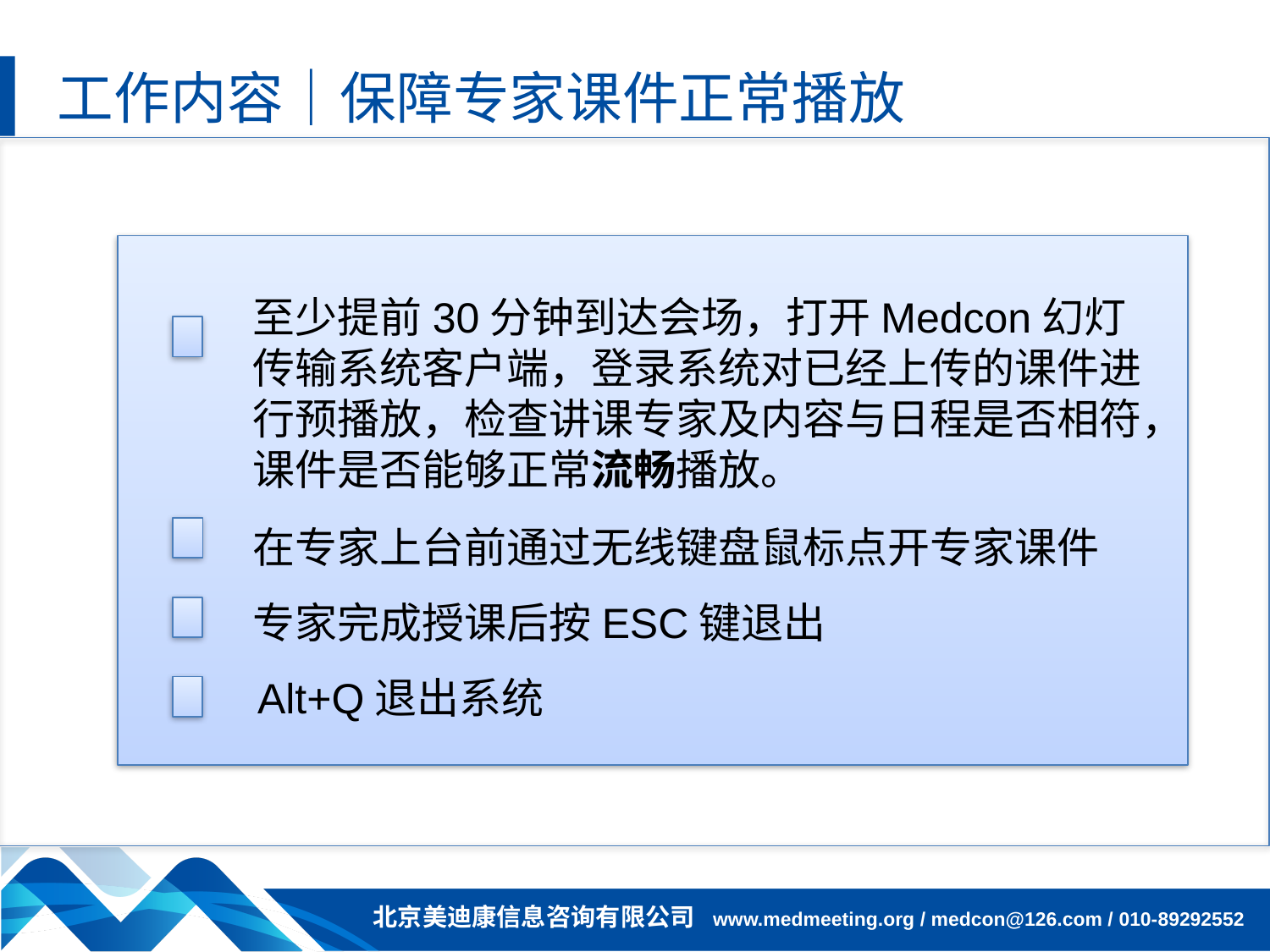

工作内容｜保障专家课件正常播放

至少提前30分钟到达会场，打开Medcon幻灯传输系统客户端，登录系统对已经上传的课件进行预播放，检查讲课专家及内容与日程是否相符，课件是否能够正常流畅播放。

在专家上台前通过无线键盘鼠标点开专家课件

专家完成授课后按ESC键退出

Alt+Q退出系统

北京美迪康信息咨询有限公司   www.medmeeting.org / medcon@126.com / 010-89292552